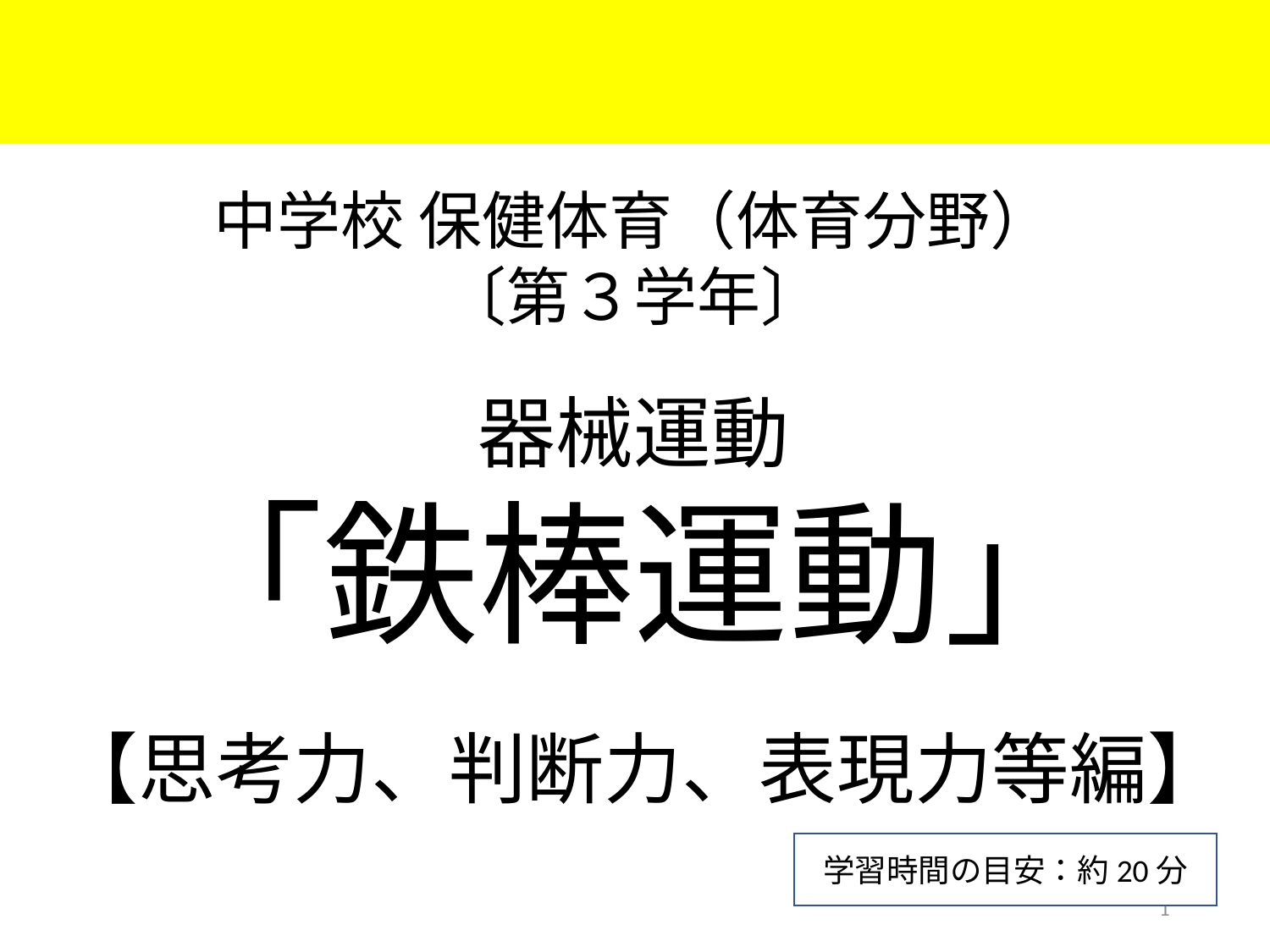

中学校 保健体育（体育分野）
〔第３学年〕

器械運動
「鉄棒運動」
【思考力、判断力、表現力等編】
学習時間の目安：約20分
1